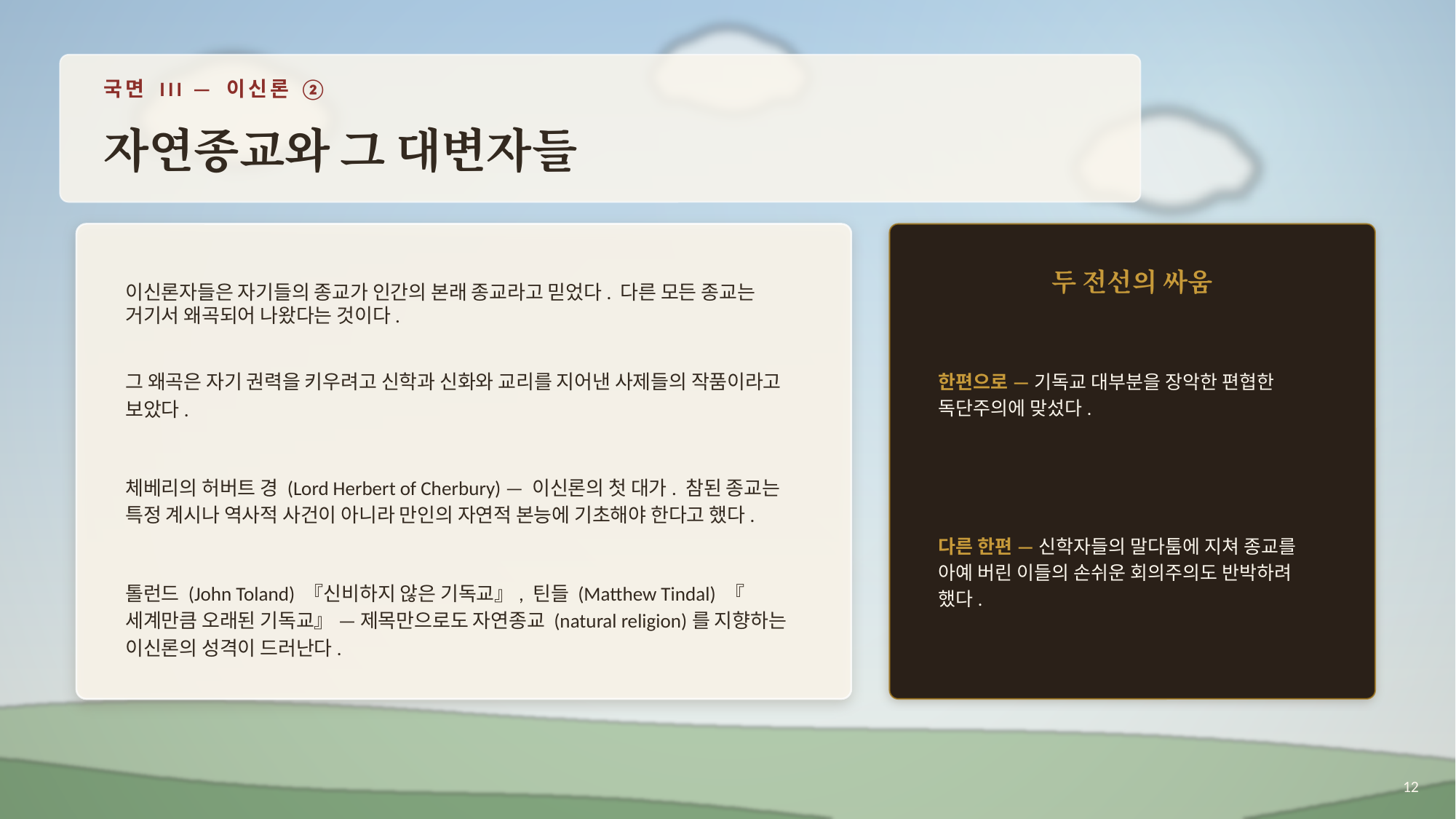

국면 III — 이신론 ②
자연종교와 그 대변자들

이신론자들은 자기들의 종교가 인간의 본래 종교라고 믿었다. 다른 모든 종교는 거기서 왜곡되어 나왔다는 것이다.

그 왜곡은 자기 권력을 키우려고 신학과 신화와 교리를 지어낸 사제들의 작품이라고 보았다.

체베리의 허버트 경 (Lord Herbert of Cherbury) — 이신론의 첫 대가. 참된 종교는 특정 계시나 역사적 사건이 아니라 만인의 자연적 본능에 기초해야 한다고 했다.

톨런드 (John Toland) 『신비하지 않은 기독교』, 틴들 (Matthew Tindal) 『세계만큼 오래된 기독교』 — 제목만으로도 자연종교 (natural religion)를 지향하는 이신론의 성격이 드러난다.
두 전선의 싸움
한편으로 — 기독교 대부분을 장악한 편협한 독단주의에 맞섰다.
다른 한편 — 신학자들의 말다툼에 지쳐 종교를 아예 버린 이들의 손쉬운 회의주의도 반박하려 했다.
12